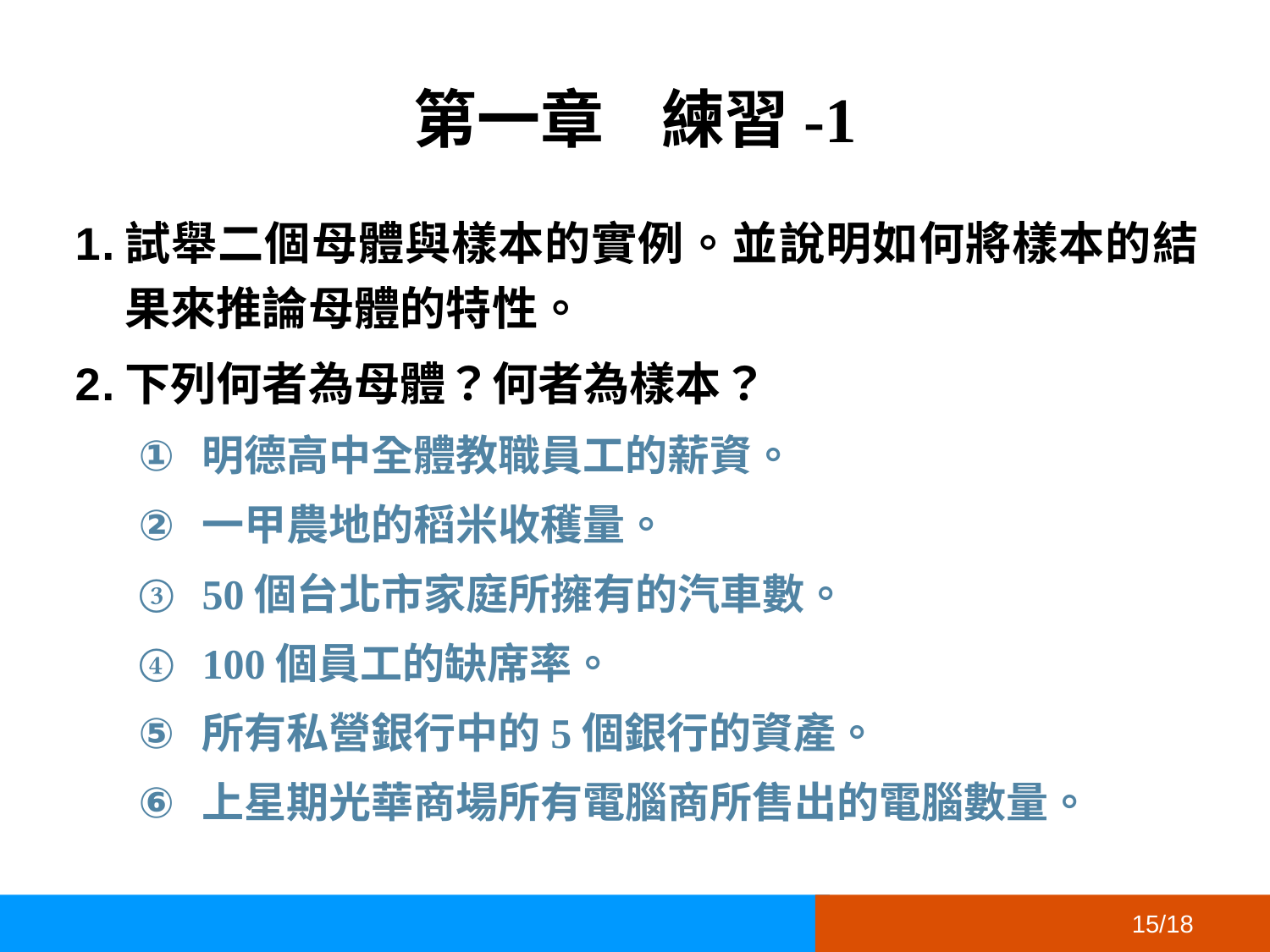

# 第一章    練習-1
試舉二個母體與樣本的實例。並說明如何將樣本的結果來推論母體的特性。
下列何者為母體？何者為樣本？
明德高中全體教職員工的薪資。
一甲農地的稻米收穫量。
50個台北市家庭所擁有的汽車數。
100個員工的缺席率。
所有私營銀行中的5個銀行的資產。
上星期光華商場所有電腦商所售出的電腦數量。

15/18